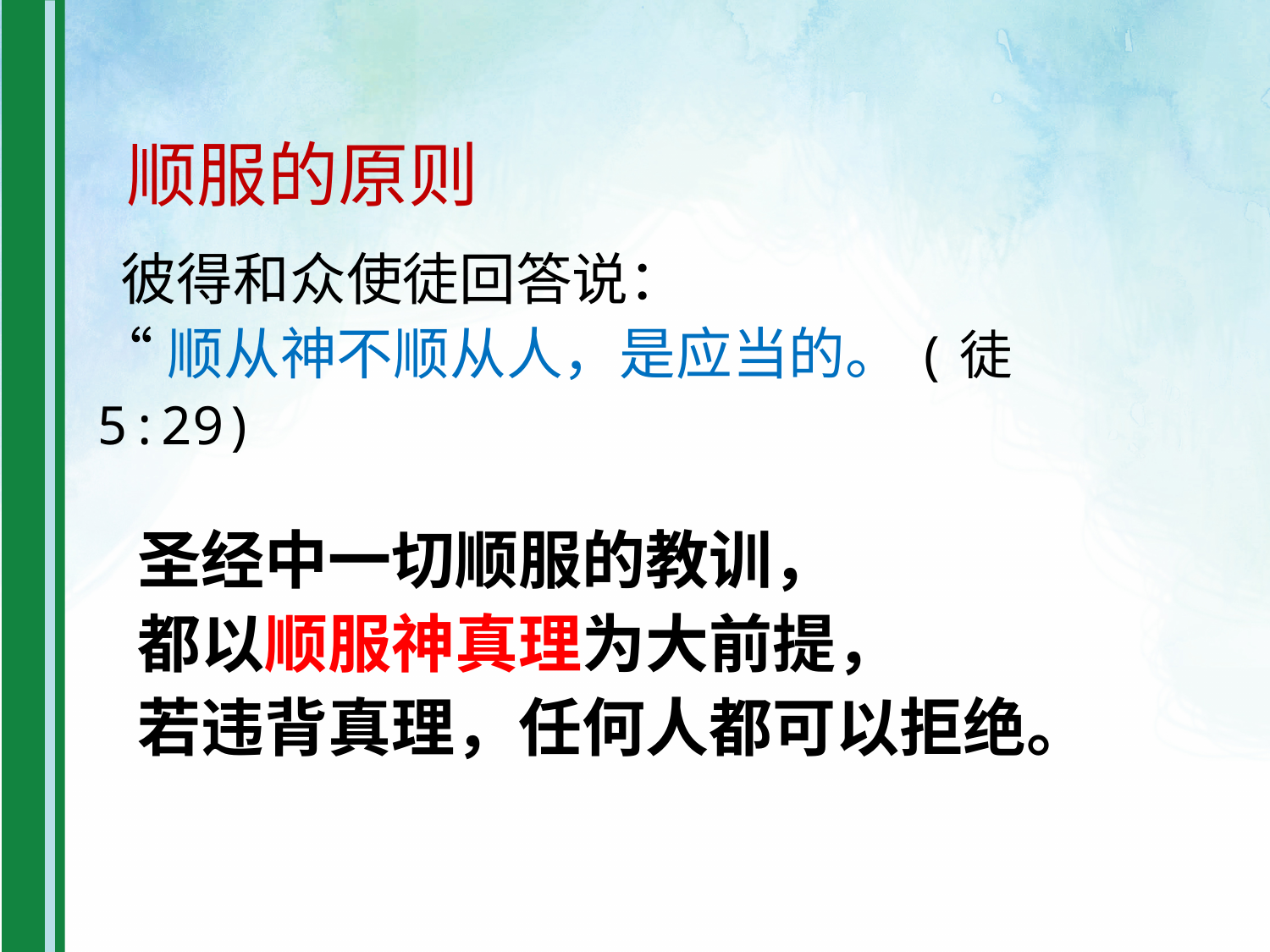

顺服的原则
 彼得和众使徒回答说：
“顺从神不顺从人，是应当的。(徒5:29)
圣经中一切顺服的教训，
都以顺服神真理为大前提，
若违背真理，任何人都可以拒绝。